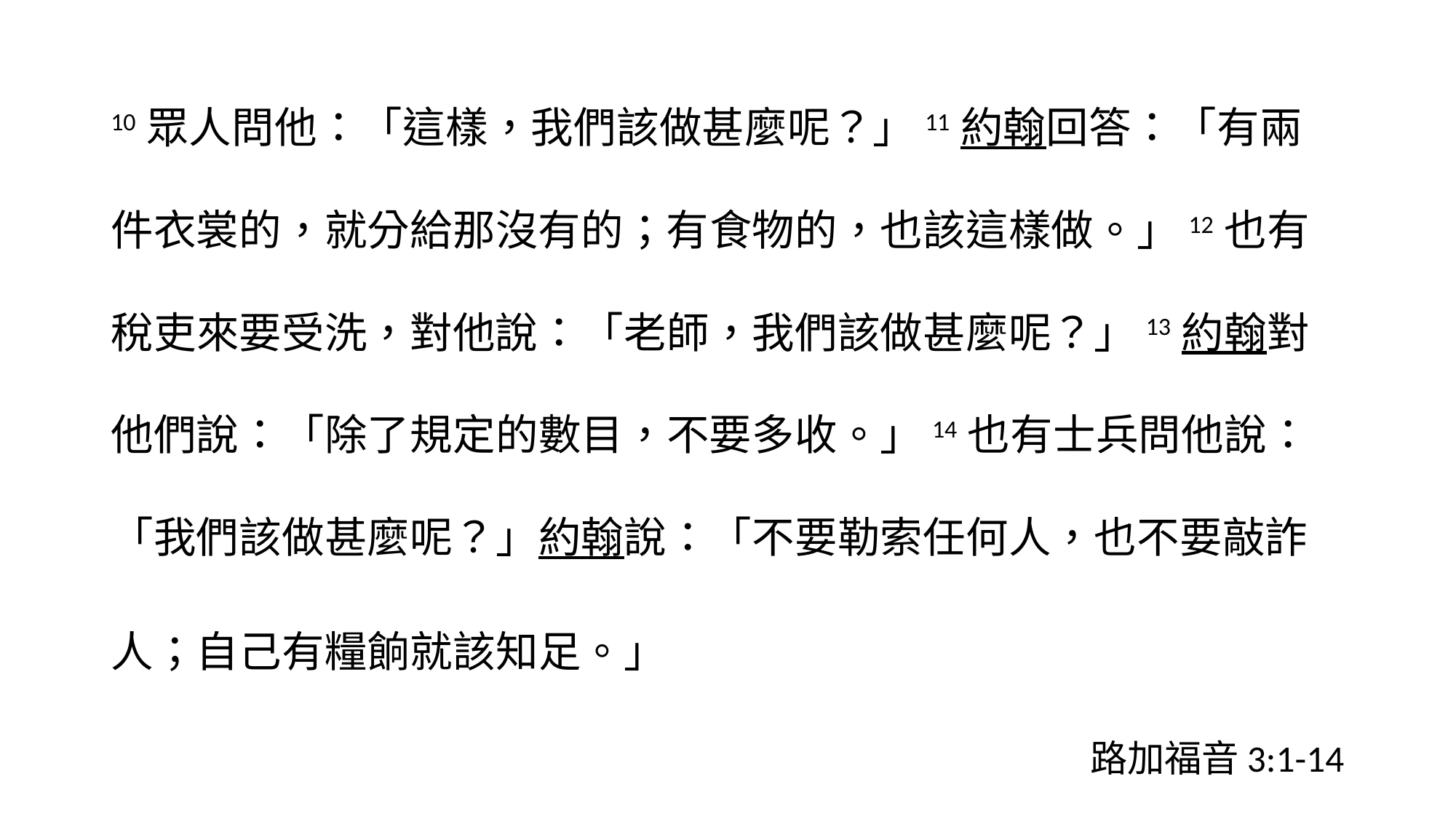

10 眾人問他：「這樣，我們該做甚麼呢？」11 約翰回答：「有兩件衣裳的，就分給那沒有的；有食物的，也該這樣做。」12 也有稅吏來要受洗，對他說：「老師，我們該做甚麼呢？」13 約翰對他們說：「除了規定的數目，不要多收。」14 也有士兵問他說：「我們該做甚麼呢？」約翰說：「不要勒索任何人，也不要敲詐人；自己有糧餉就該知足。」
路加福音3:1-14